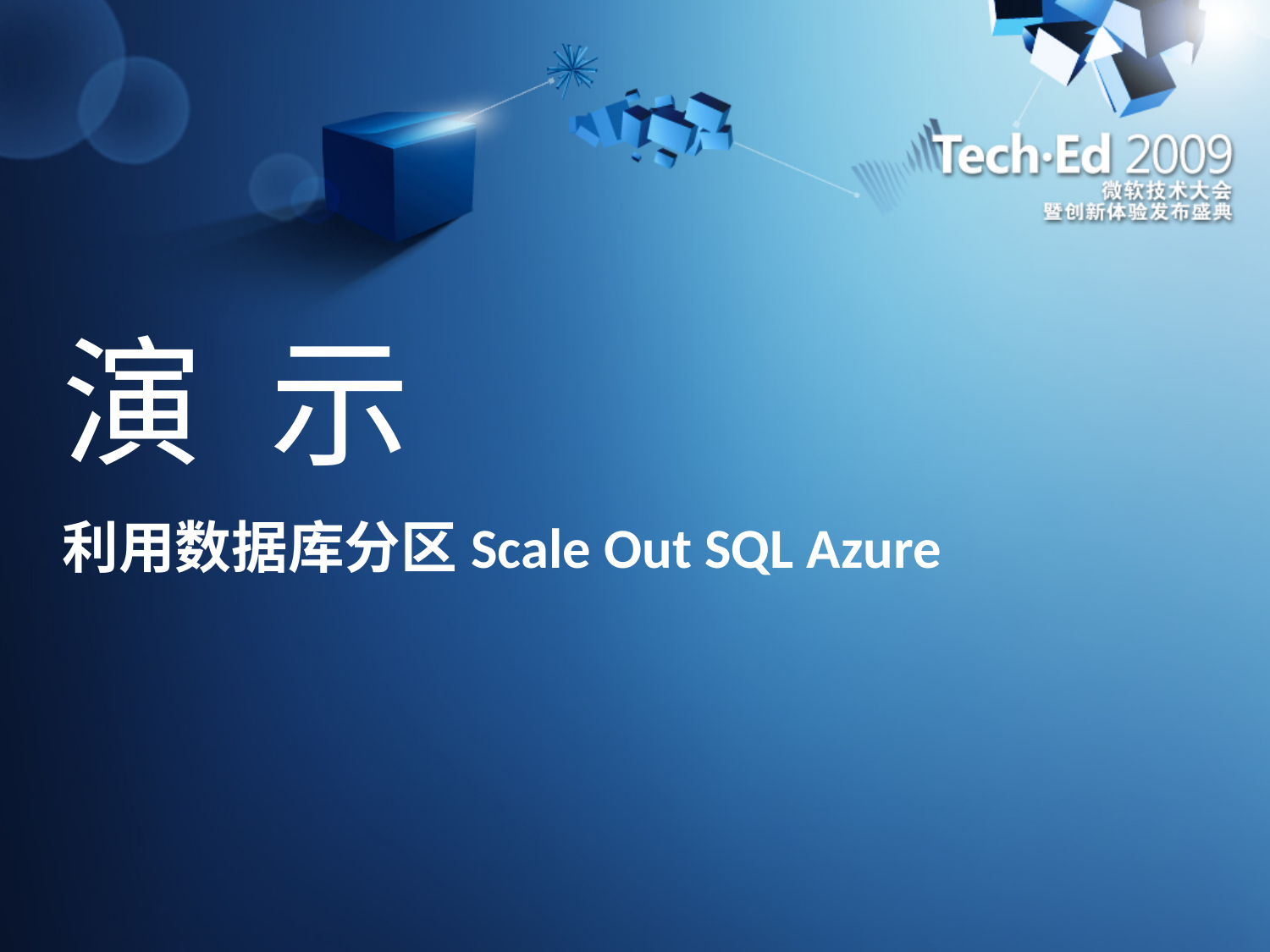

# 演 示
利用数据库分区Scale Out SQL Azure